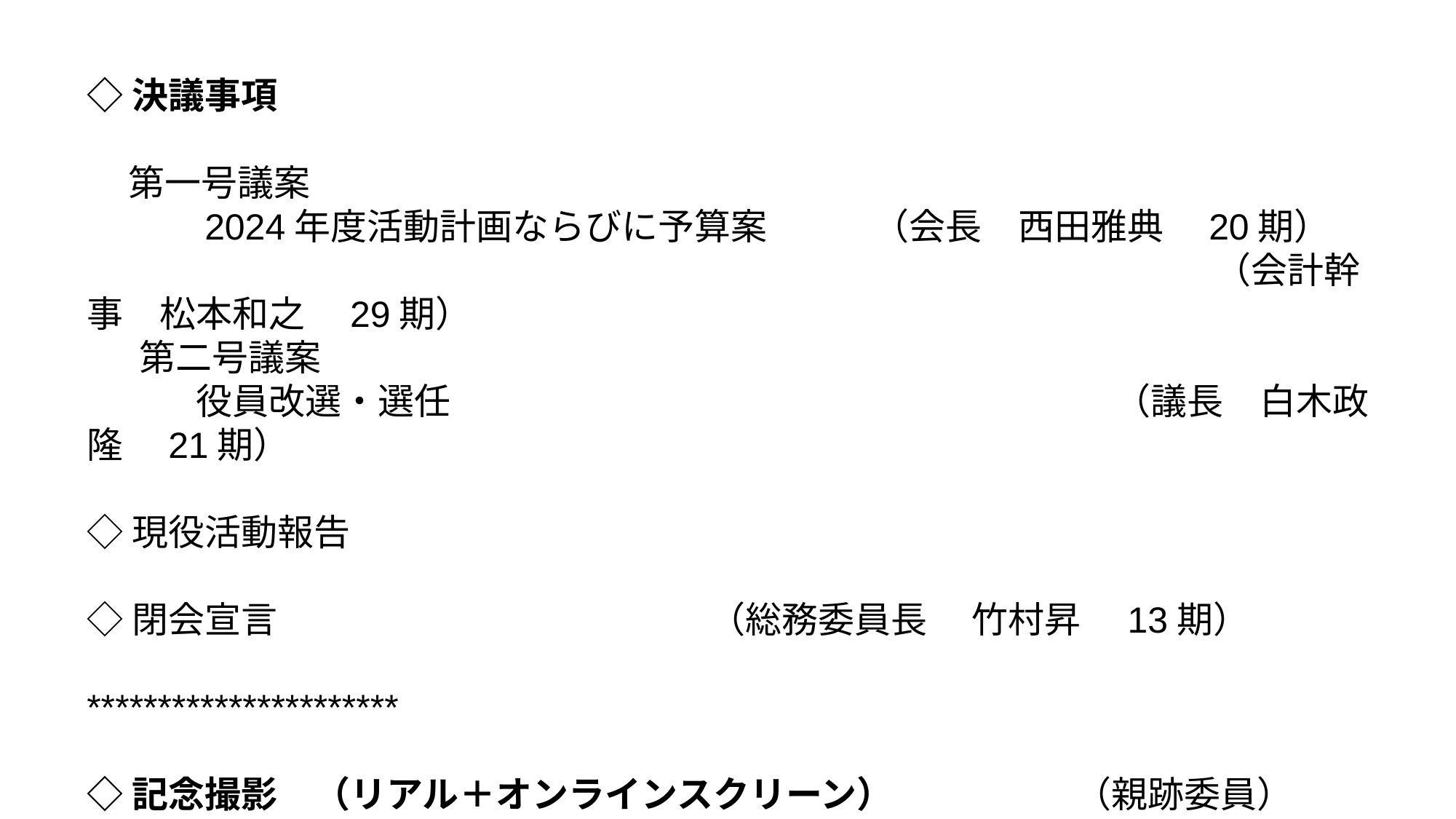

◇決議事項

    第一号議案
　　　2024年度活動計画ならびに予算案    　　（会長　西田雅典　20期）
　　　　　　　　　　　　　　　　　　　　　　　　　　　　　　　（会計幹事　松本和之　29期）
　  第二号議案
　　　役員改選・選任　　　　　　　　　　　　　　　 　　　（議長　白木政隆　21期）

◇現役活動報告

◇閉会宣言                                           　　 （総務委員長　 竹村昇　13期）

**********************

◇記念撮影　（リアル＋オンラインスクリーン）　　　　　（親跡委員）